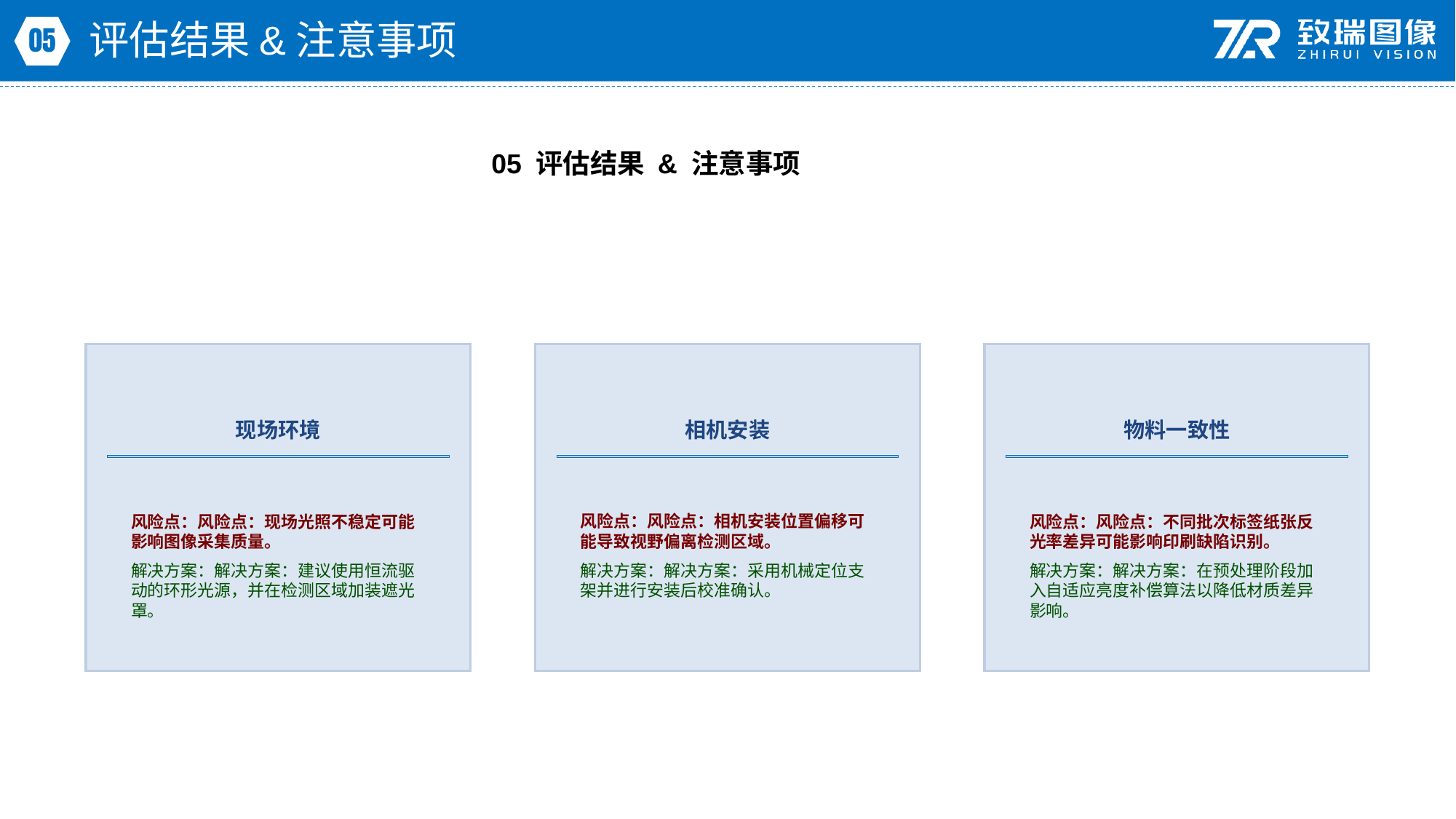

评估结果&注意事项
05

05 评估结果 & 注意事项

现场环境

相机安装

物料一致性

风险点：风险点：现场光照不稳定可能影响图像采集质量。
解决方案：解决方案：建议使用恒流驱动的环形光源，并在检测区域加装遮光罩。

风险点：风险点：相机安装位置偏移可能导致视野偏离检测区域。
解决方案：解决方案：采用机械定位支架并进行安装后校准确认。

风险点：风险点：不同批次标签纸张反光率差异可能影响印刷缺陷识别。
解决方案：解决方案：在预处理阶段加入自适应亮度补偿算法以降低材质差异影响。